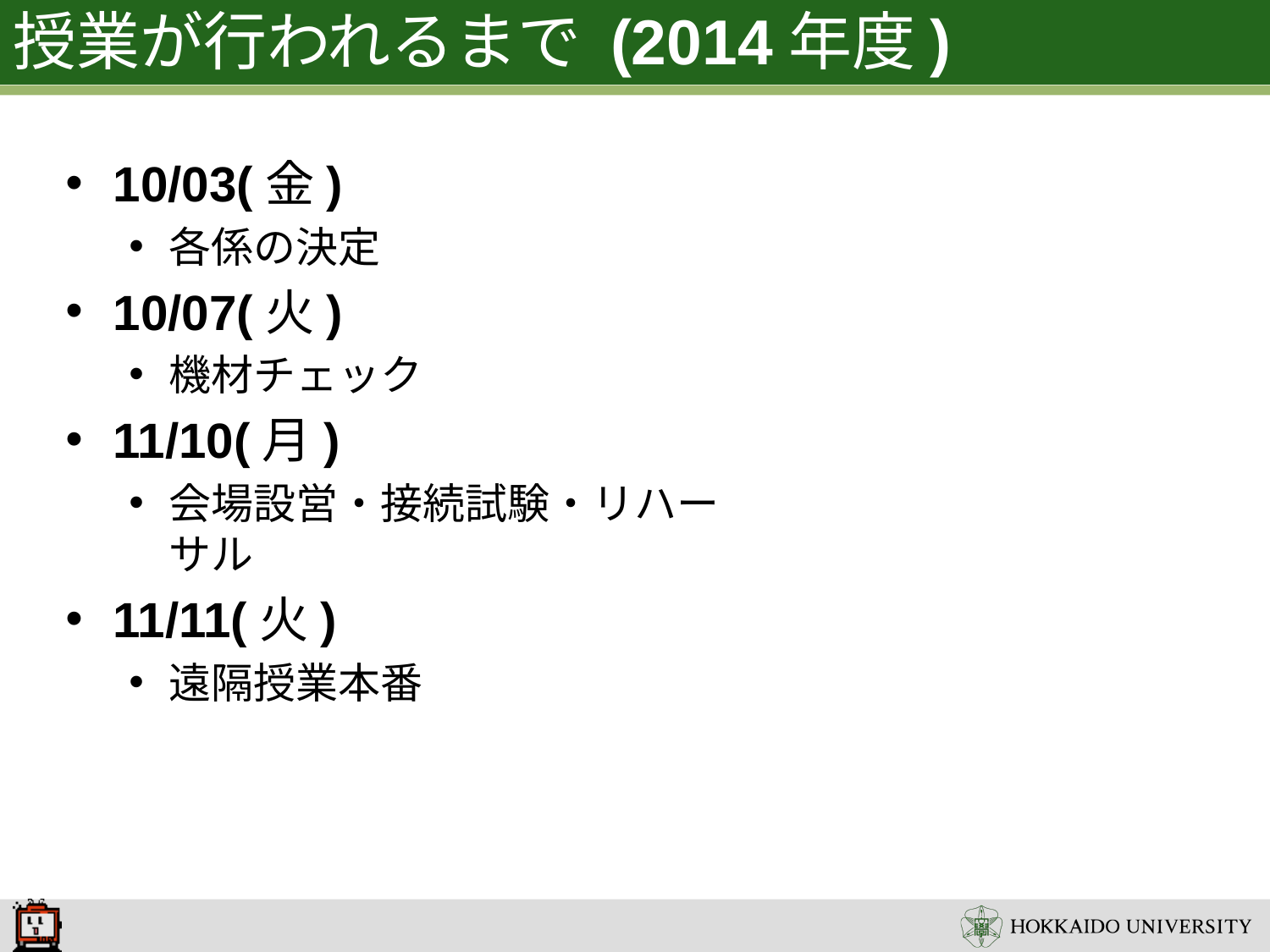

# 授業が行われるまで (2014年度)
10/03(金)
各係の決定
10/07(火)
機材チェック
11/10(月)
会場設営・接続試験・リハーサル
11/11(火)
遠隔授業本番